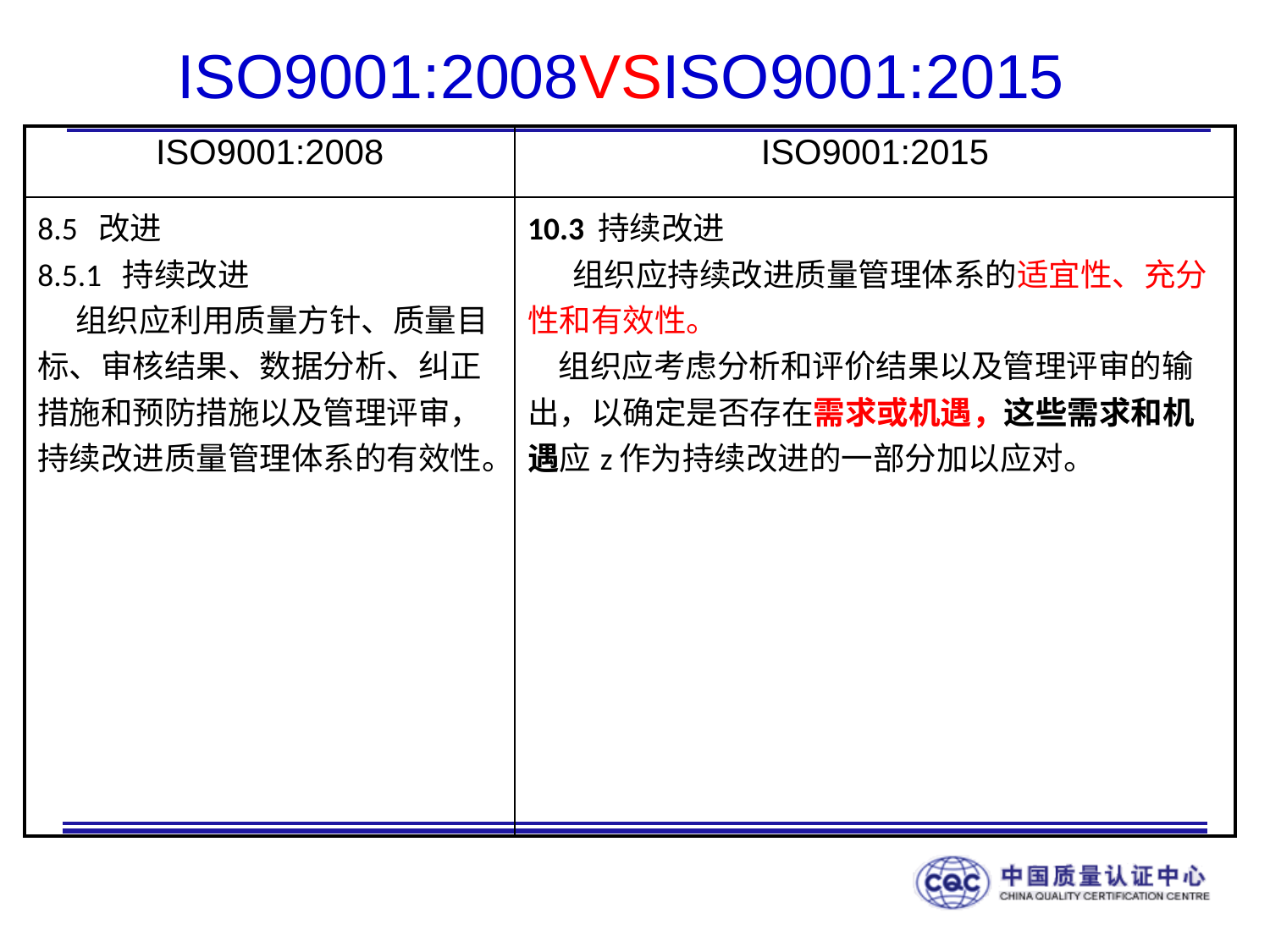

# ISO9001:2008VSISO9001:2015
| ISO9001:2008 | ISO9001:2015 |
| --- | --- |
| 8.5 改进 8.5.1 持续改进 组织应利用质量方针、质量目标、审核结果、数据分析、纠正措施和预防措施以及管理评审，持续改进质量管理体系的有效性。 | 10.3 持续改进 组织应持续改进质量管理体系的适宜性、充分性和有效性。 组织应考虑分析和评价结果以及管理评审的输出，以确定是否存在需求或机遇，这些需求和机遇应z作为持续改进的一部分加以应对。 |
242